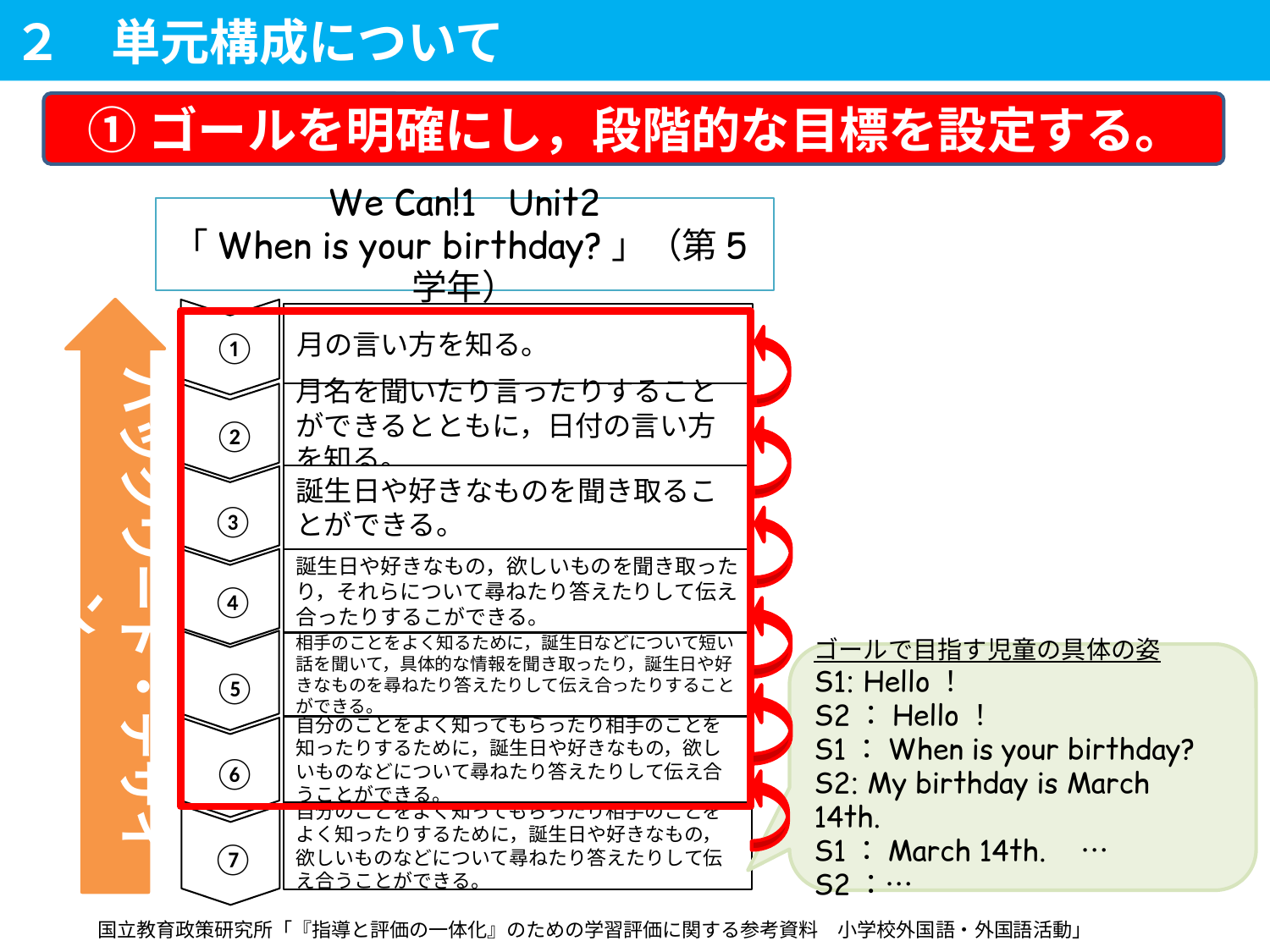

２　単元構成について
①ゴールを明確にし，段階的な目標を設定する。
# We Can!1   Unit2 「When is your birthday?」（第5学年）
バックワード・デザイン

月の言い方を知る。
①

月名を聞いたり言ったりすることができるとともに，日付の言い方を知る。
②

誕生日や好きなものを聞き取ることができる。
③

誕生日や好きなもの，欲しいものを聞き取ったり，それらについて尋ねたり答えたりして伝え合ったりするこができる。
④

相手のことをよく知るために，誕生日などについて短い話を聞いて，具体的な情報を聞き取ったり，誕生日や好きなものを尋ねたり答えたりして伝え合ったりすることができる。
⑤
自分のことをよく知ってもらったり相手のことを知ったりするために，誕生日や好きなもの，欲しいものなどについて尋ねたり答えたりして伝え合うことができる。

⑥
自分のことをよく知ってもらったり相手のことをよく知ったりするために，誕生日や好きなもの，欲しいものなどについて尋ねたり答えたりして伝え合うことができる。

⑦

ゴールで目指す児童の具体の姿
S1: Hello！
S2：Hello！
S1：When is your birthday?
S2: My birthday is March 14th.
S1：March 14th.　…
S2：…

国立教育政策研究所「『指導と評価の一体化』のための学習評価に関する参考資料　小学校外国語・外国語活動」